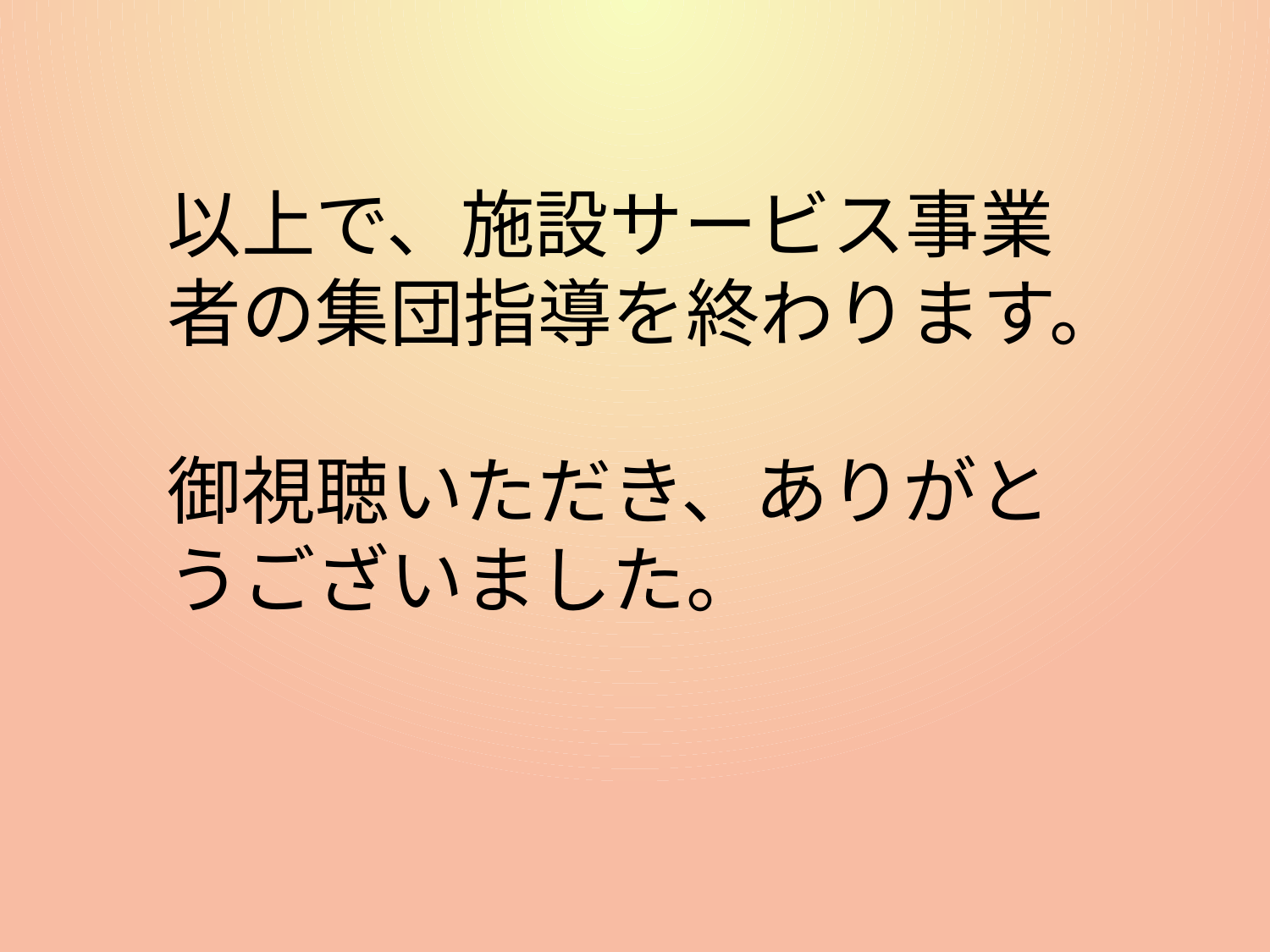

# 以上で、施設サービス事業者の集団指導を終わります。 御視聴いただき、ありがとうございました。